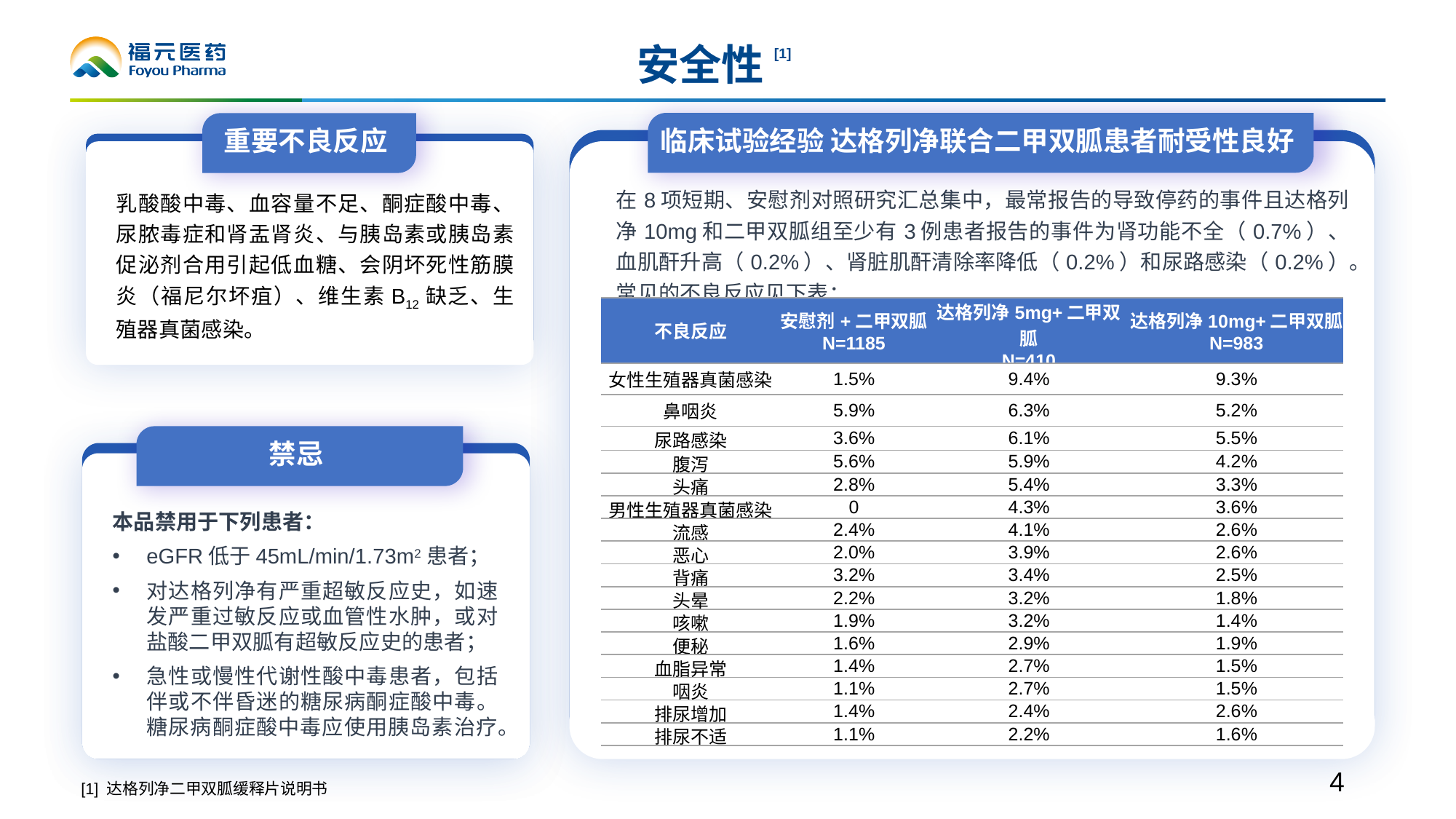

安全性[1]
临床试验经验 达格列净联合二甲双胍患者耐受性良好
重要不良反应

乳酸酸中毒、血容量不足、酮症酸中毒、尿脓毒症和肾盂肾炎、与胰岛素或胰岛素促泌剂合用引起低血糖、会阴坏死性筋膜炎（福尼尔坏疽）、维生素B12缺乏、生殖器真菌感染。
| 在8项短期、安慰剂对照研究汇总集中，最常报告的导致停药的事件且达格列净10mg和二甲双胍组至少有3例患者报告的事件为肾功能不全（0.7%）、血肌酐升高（0.2%）、肾脏肌酐清除率降低（0.2%）和尿路感染（0.2%）。常见的不良反应见下表： |
| --- |
| 不良反应 | 安慰剂+二甲双胍 N=1185 | 达格列净5mg+二甲双胍 N=410 | 达格列净10mg+二甲双胍 N=983 |
| --- | --- | --- | --- |
| 女性生殖器真菌感染 | 1.5% | 9.4% | 9.3% |
| 鼻咽炎 | 5.9% | 6.3% | 5.2% |
| 尿路感染 | 3.6% | 6.1% | 5.5% |
| 腹泻 | 5.6% | 5.9% | 4.2% |
| 头痛 | 2.8% | 5.4% | 3.3% |
| 男性生殖器真菌感染 | 0 | 4.3% | 3.6% |
| 流感 | 2.4% | 4.1% | 2.6% |
| 恶心 | 2.0% | 3.9% | 2.6% |
| 背痛 | 3.2% | 3.4% | 2.5% |
| 头晕 | 2.2% | 3.2% | 1.8% |
| 咳嗽 | 1.9% | 3.2% | 1.4% |
| 便秘 | 1.6% | 2.9% | 1.9% |
| 血脂异常 | 1.4% | 2.7% | 1.5% |
| 咽炎 | 1.1% | 2.7% | 1.5% |
| 排尿增加 | 1.4% | 2.4% | 2.6% |
| 排尿不适 | 1.1% | 2.2% | 1.6% |
禁忌

本品禁用于下列患者：
eGFR低于45mL/min/1.73m2患者；
对达格列净有严重超敏反应史，如速发严重过敏反应或血管性水肿，或对盐酸二甲双胍有超敏反应史的患者；
急性或慢性代谢性酸中毒患者，包括伴或不伴昏迷的糖尿病酮症酸中毒。糖尿病酮症酸中毒应使用胰岛素治疗。
4
[1] 达格列净二甲双胍缓释片说明书